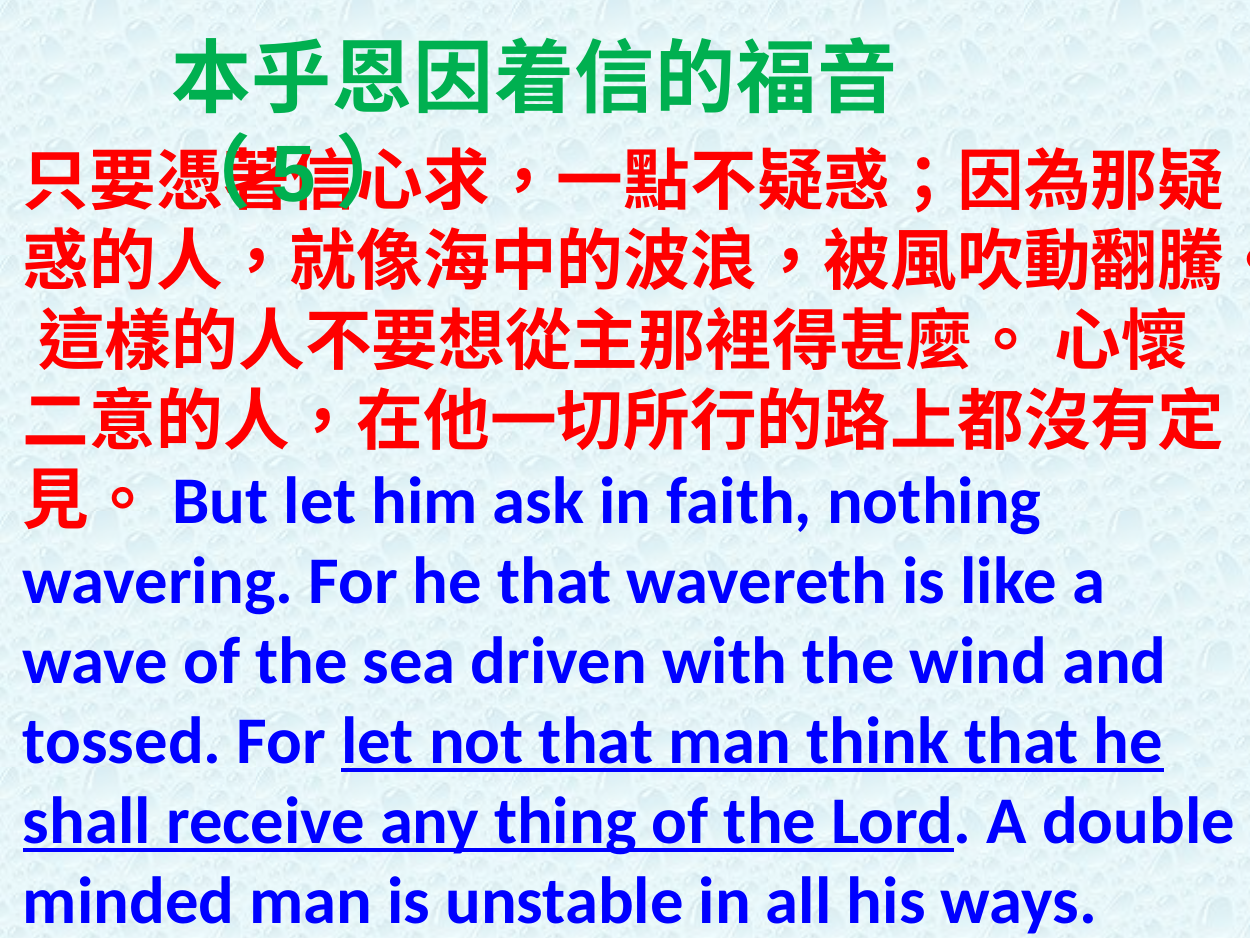

本乎恩因着信的福音（5）
只要憑著信心求，一點不疑惑；因為那疑惑的人，就像海中的波浪，被風吹動翻騰。 這樣的人不要想從主那裡得甚麼。 心懷二意的人，在他一切所行的路上都沒有定見。But let him ask in faith, nothing wavering. For he that wavereth is like a wave of the sea driven with the wind and tossed. For let not that man think that he shall receive any thing of the Lord. A double minded man is unstable in all his ways.